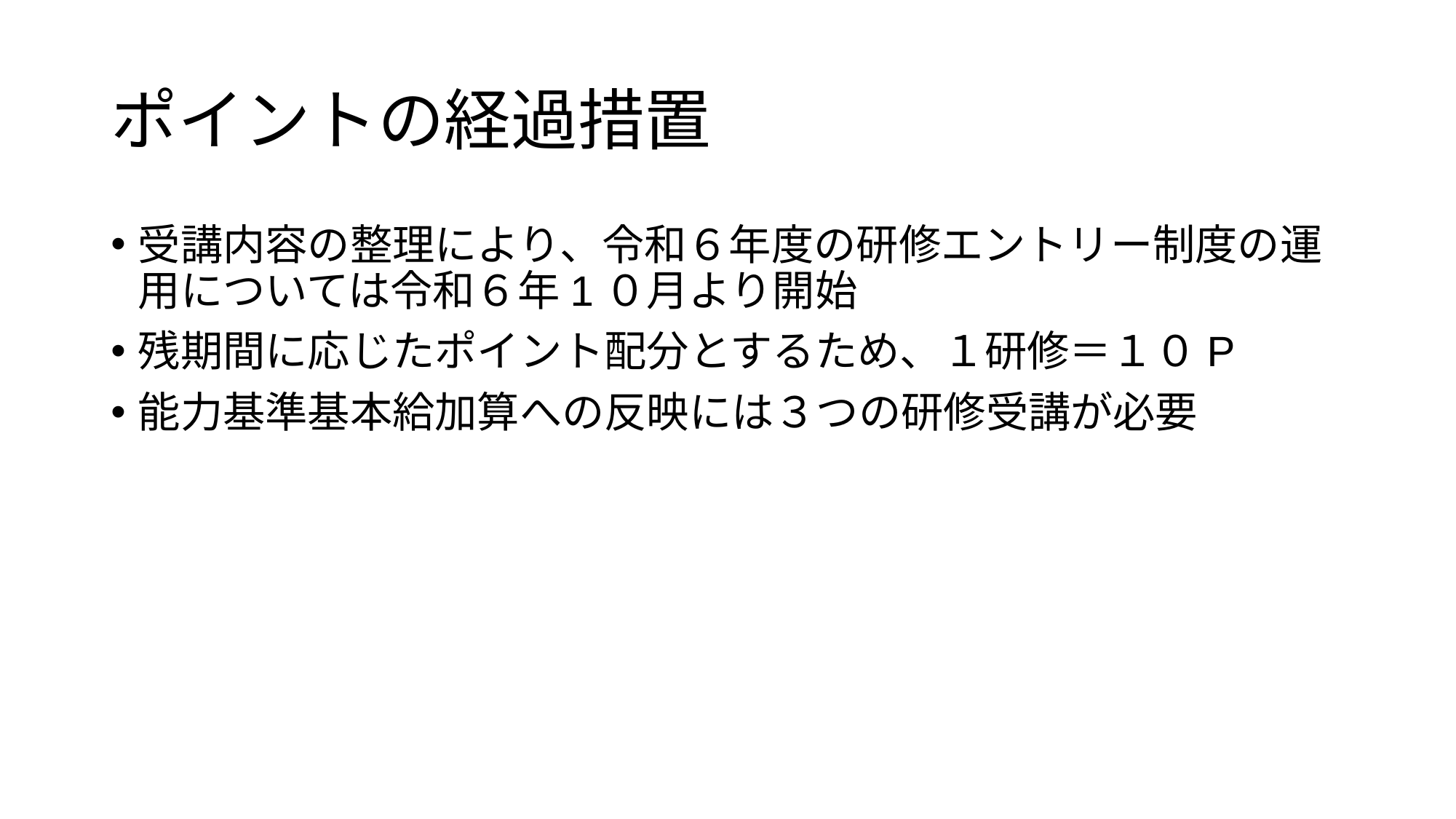

# ポイントの経過措置
受講内容の整理により、令和６年度の研修エントリー制度の運用については令和６年1０月より開始
残期間に応じたポイント配分とするため、１研修＝１０P
能力基準基本給加算への反映には３つの研修受講が必要